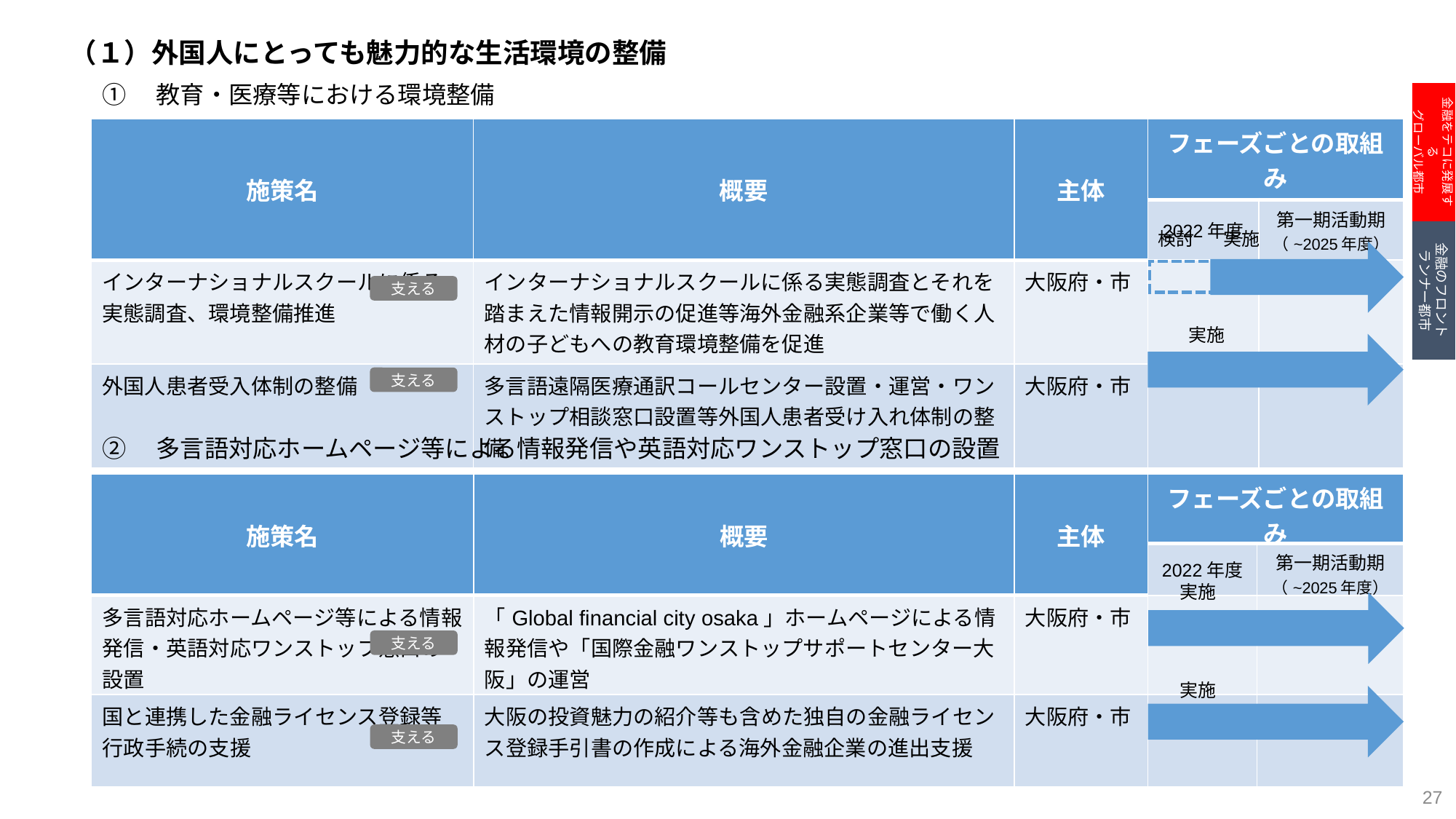

（１）外国人にとっても魅力的な生活環境の整備
①　教育・医療等における環境整備

金融をテコに発展する
グローバル都市
| 施策名 | 概要 | 主体 | フェーズごとの取組み |  |
| --- | --- | --- | --- | --- |
|  |  |  | 2022年度 | 第一期活動期 （~2025年度） |
| インターナショナルスクールに係る実態調査、環境整備推進 | インターナショナルスクールに係る実態調査とそれを踏まえた情報開示の促進等海外金融系企業等で働く人材の子どもへの教育環境整備を促進 | 大阪府・市 |  |  |
| 外国人患者受入体制の整備 | 多言語遠隔医療通訳コールセンター設置・運営・ワンストップ相談窓口設置等外国人患者受け入れ体制の整備 | 大阪府・市 |  |  |
金融のフロント
ランナー都市
検討
実施

支える
実施

支える
②　多言語対応ホームページ等による情報発信や英語対応ワンストップ窓口の設置

| 施策名 | 概要 | 主体 | フェーズごとの取組み |  |
| --- | --- | --- | --- | --- |
|  |  |  | 2022年度 | 第一期活動期 （~2025年度） |
| 多言語対応ホームページ等による情報発信・英語対応ワンストップ窓口の設置 | 「Global financial city osaka」ホームページによる情報発信や「国際金融ワンストップサポートセンター大阪」の運営 | 大阪府・市 |  |  |
| 国と連携した金融ライセンス登録等行政手続の支援 | 大阪の投資魅力の紹介等も含めた独自の金融ライセンス登録手引書の作成による海外金融企業の進出支援 | 大阪府・市 |  |  |
実施

支える
実施

支える
27